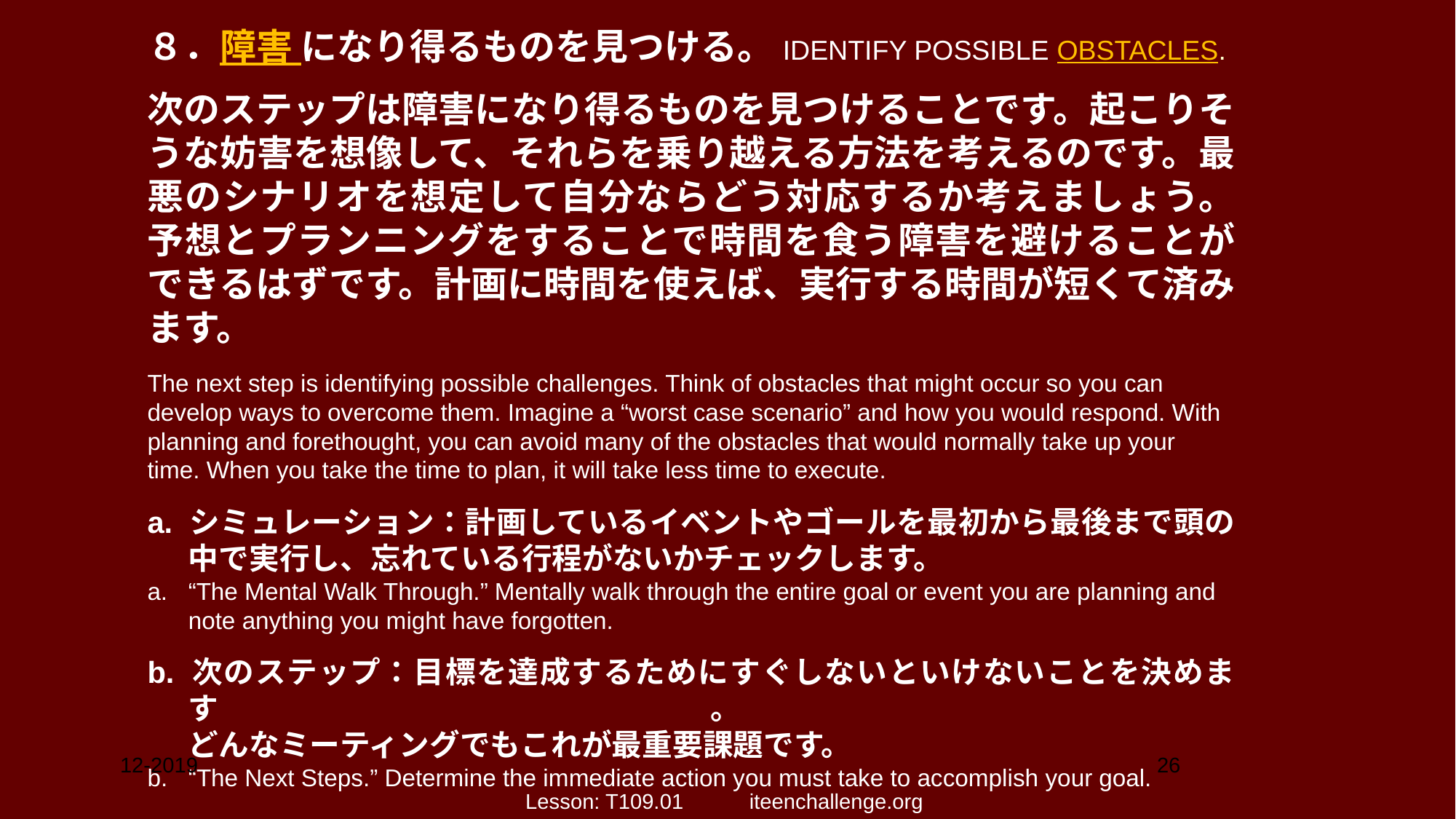

８．障害 になり得るものを見つける。IDENTIFY POSSIBLE OBSTACLES.

次のステップは障害になり得るものを見つけることです。起こりそうな妨害を想像して、それらを乗り越える方法を考えるのです。最悪のシナリオを想定して自分ならどう対応するか考えましょう。予想とプランニングをすることで時間を食う障害を避けることができるはずです。計画に時間を使えば、実行する時間が短くて済みます。

The next step is identifying possible challenges. Think of obstacles that might occur so you can develop ways to overcome them. Imagine a “worst case scenario” and how you would respond. With planning and forethought, you can avoid many of the obstacles that would normally take up your time. When you take the time to plan, it will take less time to execute.

a. シミュレーション：計画しているイベントやゴールを最初から最後まで頭の中で実行し、忘れている行程がないかチェックします。
a. 	“The Mental Walk Through.” Mentally walk through the entire goal or event you are planning and note anything you might have forgotten.

b. 次のステップ：目標を達成するためにすぐしないといけないことを決めます。
どんなミーティングでもこれが最重要課題です。
“The Next Steps.” Determine the immediate action you must take to accomplish your goal.
This is the most important result of any meeting.
12-2019
26
Lesson: T109.01           iteenchallenge.org